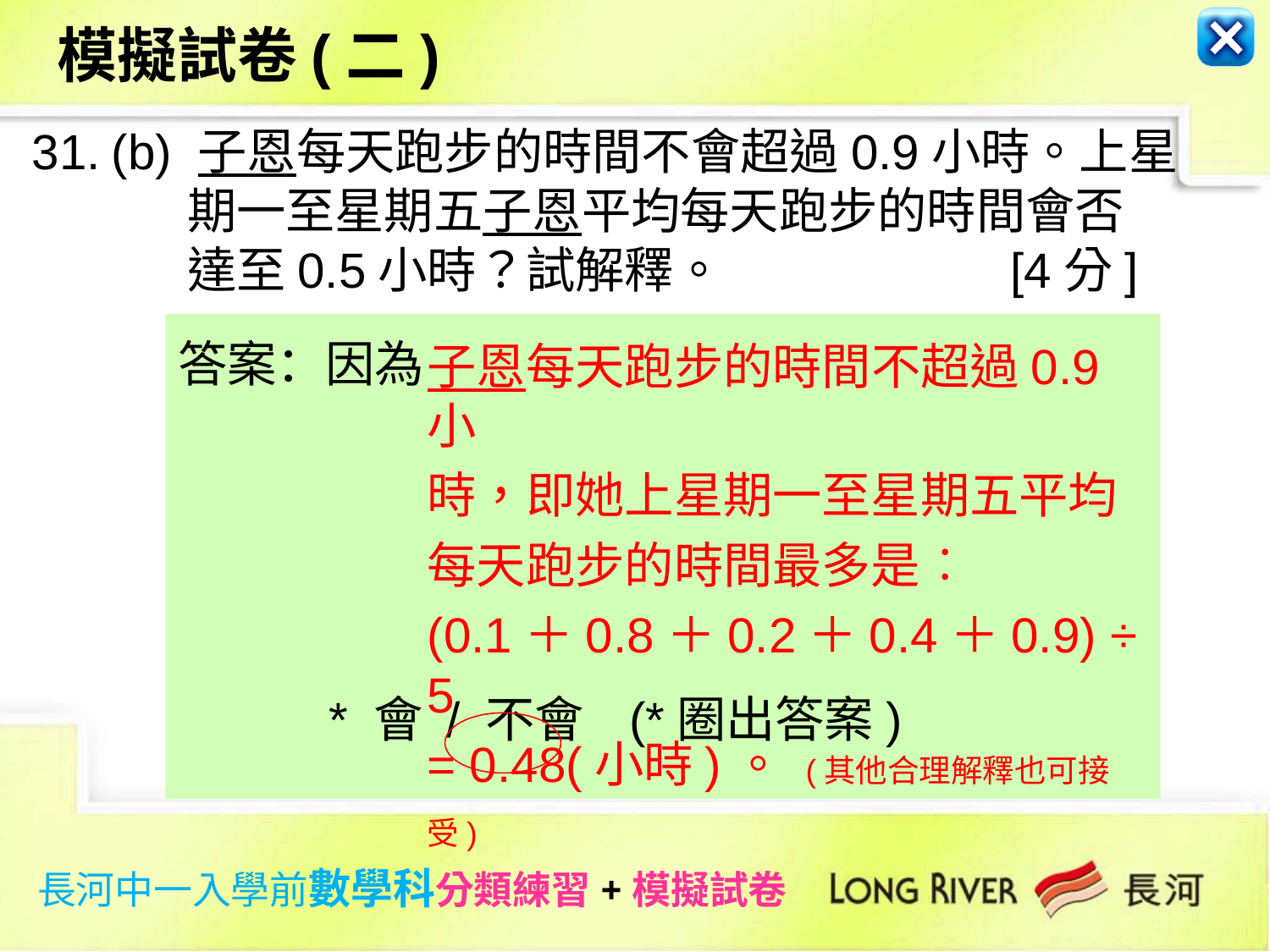

模擬試卷(二)
31.
(b) 子恩每天跑步的時間不會超過0.9小時。上星
期一至星期五子恩平均每天跑步的時間會否
達至0.5小時？試解釋。                         [4分]

           * 會 / 不會   (*圈出答案)
答案：因為
子恩每天跑步的時間不超過0.9小
時，即她上星期一至星期五平均
每天跑步的時間最多是︰
(0.1＋0.8＋0.2＋0.4＋0.9) ÷ 5
= 0.48(小時)。 (其他合理解釋也可接受)